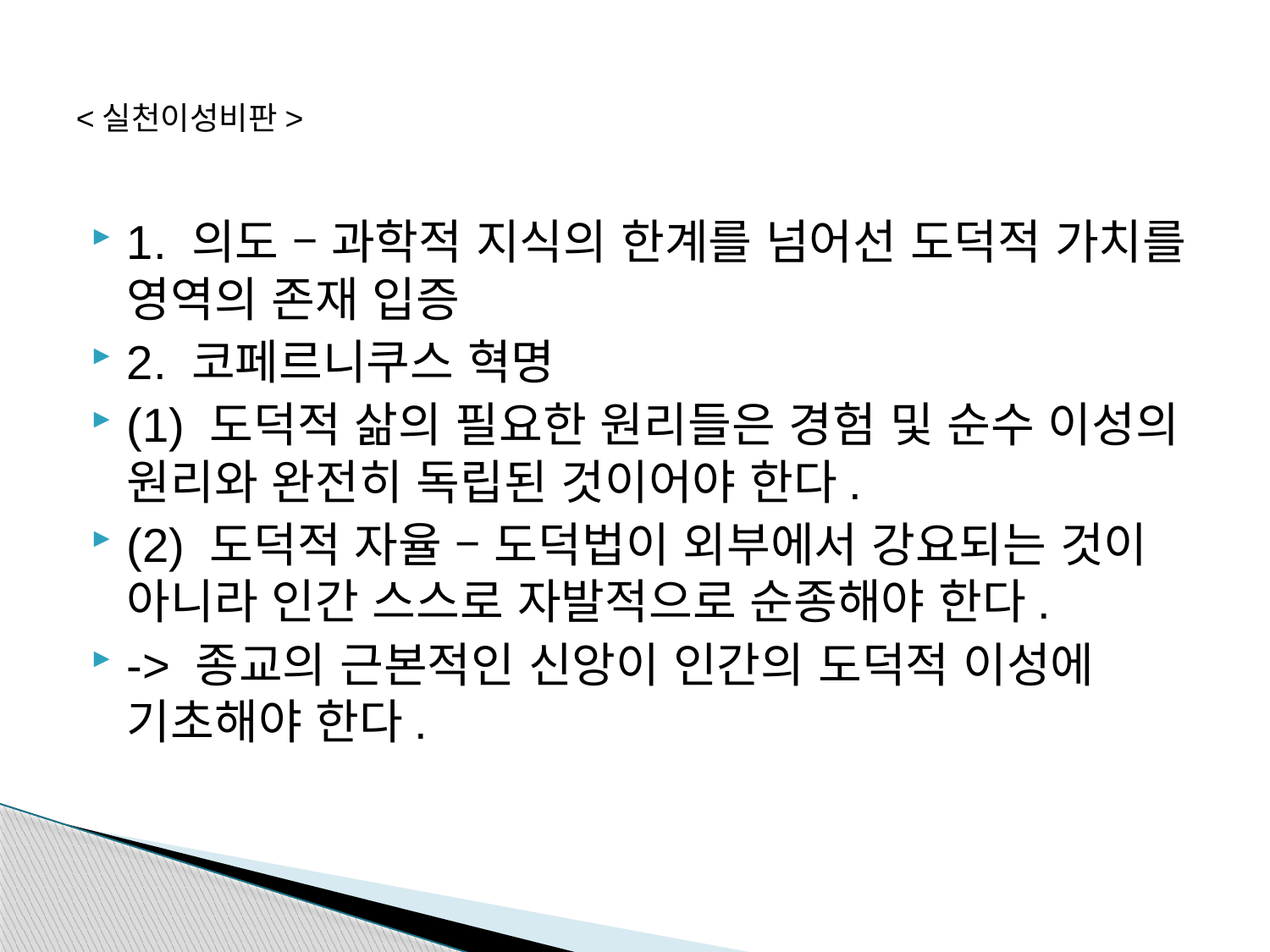

# <실천이성비판>
1. 의도 – 과학적 지식의 한계를 넘어선 도덕적 가치를 영역의 존재 입증
2. 코페르니쿠스 혁명
(1) 도덕적 삶의 필요한 원리들은 경험 및 순수 이성의 원리와 완전히 독립된 것이어야 한다.
(2) 도덕적 자율 – 도덕법이 외부에서 강요되는 것이 아니라 인간 스스로 자발적으로 순종해야 한다.
-> 종교의 근본적인 신앙이 인간의 도덕적 이성에 기초해야 한다.